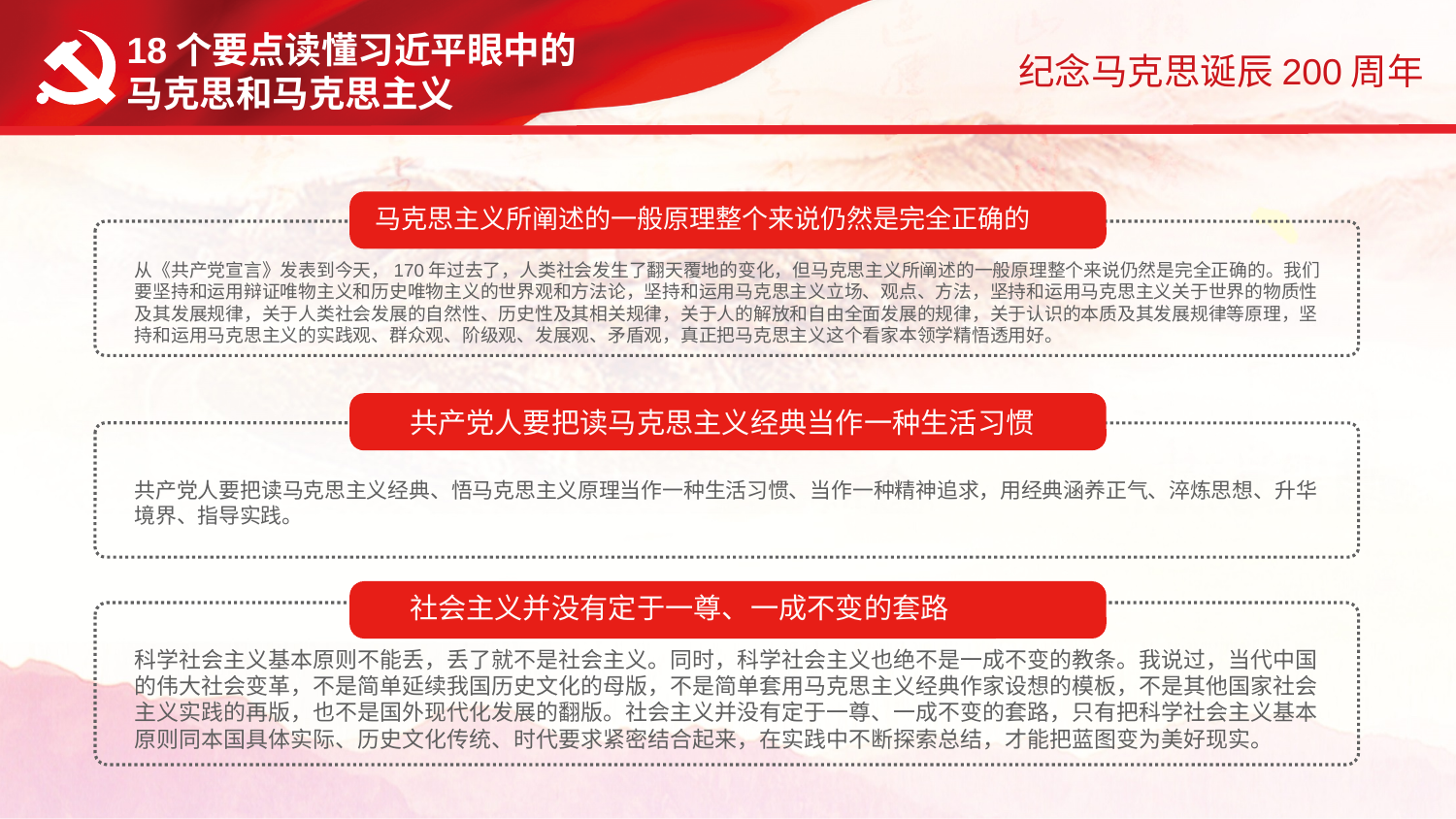

18个要点读懂习近平眼中的
马克思和马克思主义

马克思主义所阐述的一般原理整个来说仍然是完全正确的

从《共产党宣言》发表到今天，170年过去了，人类社会发生了翻天覆地的变化，但马克思主义所阐述的一般原理整个来说仍然是完全正确的。我们要坚持和运用辩证唯物主义和历史唯物主义的世界观和方法论，坚持和运用马克思主义立场、观点、方法，坚持和运用马克思主义关于世界的物质性及其发展规律，关于人类社会发展的自然性、历史性及其相关规律，关于人的解放和自由全面发展的规律，关于认识的本质及其发展规律等原理，坚持和运用马克思主义的实践观、群众观、阶级观、发展观、矛盾观，真正把马克思主义这个看家本领学精悟透用好。

共产党人要把读马克思主义经典当作一种生活习惯

共产党人要把读马克思主义经典、悟马克思主义原理当作一种生活习惯、当作一种精神追求，用经典涵养正气、淬炼思想、升华境界、指导实践。

社会主义并没有定于一尊、一成不变的套路

科学社会主义基本原则不能丢，丢了就不是社会主义。同时，科学社会主义也绝不是一成不变的教条。我说过，当代中国的伟大社会变革，不是简单延续我国历史文化的母版，不是简单套用马克思主义经典作家设想的模板，不是其他国家社会主义实践的再版，也不是国外现代化发展的翻版。社会主义并没有定于一尊、一成不变的套路，只有把科学社会主义基本原则同本国具体实际、历史文化传统、时代要求紧密结合起来，在实践中不断探索总结，才能把蓝图变为美好现实。
字符延长可删除